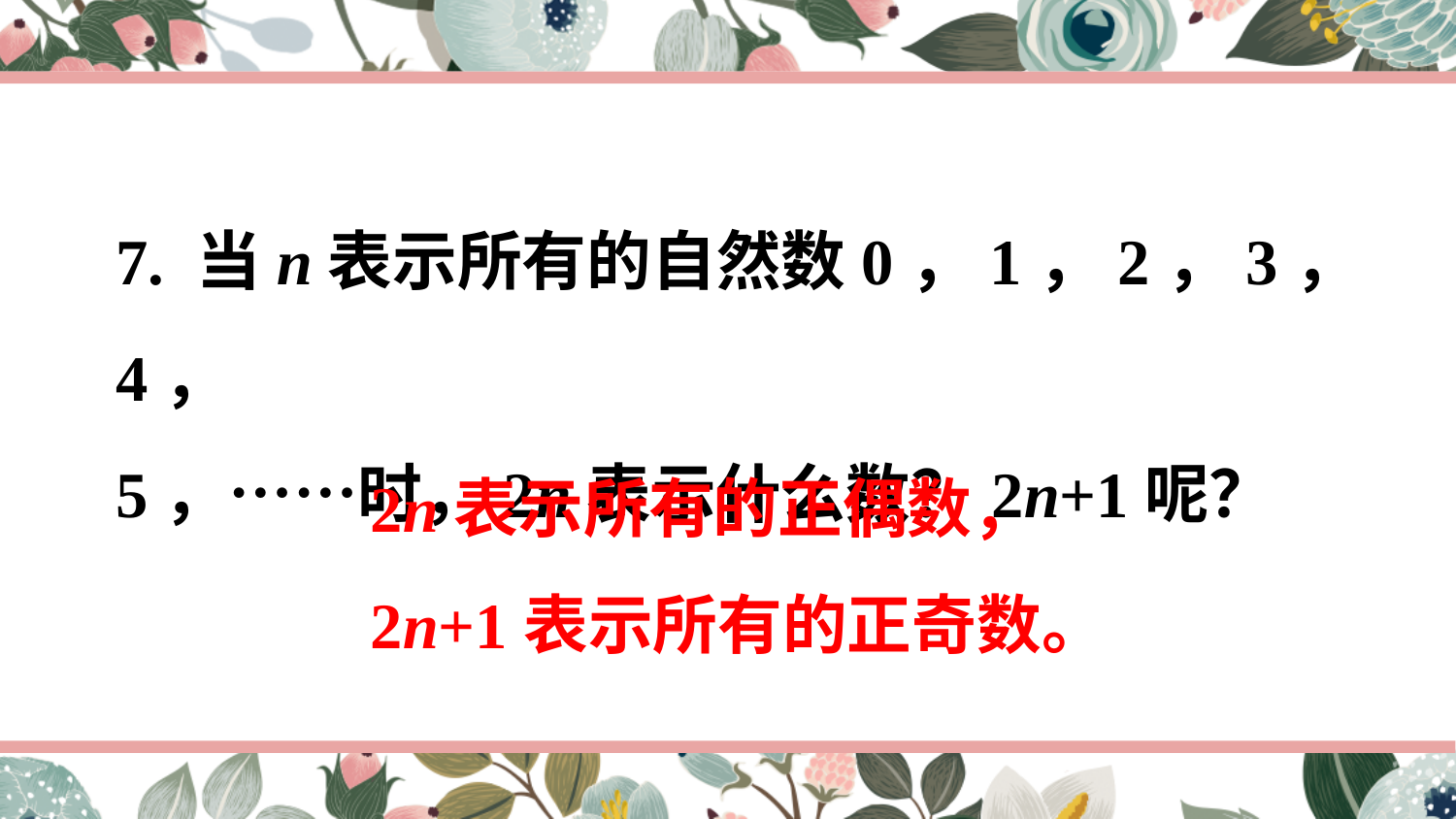

7. 当n表示所有的自然数0，1，2，3，4，
5，……时，2n表示什么数？2n+1呢？
2n表示所有的正偶数，
2n+1表示所有的正奇数。